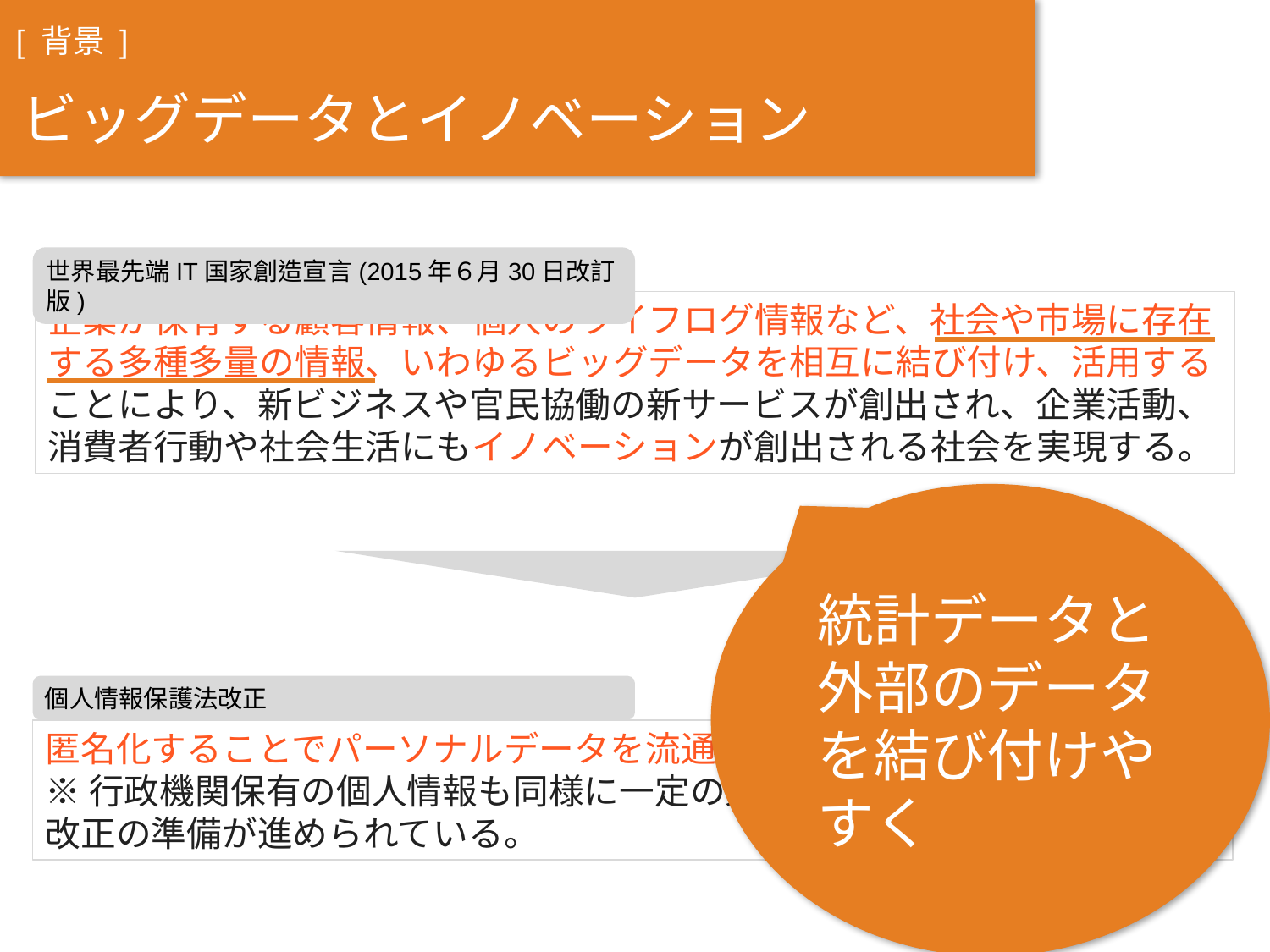

ビッグデータとイノベーション
[ 背景 ]
世界最先端IT国家創造宣言(2015年６月30日改訂版)
企業が保有する顧客情報、個人のライフログ情報など、社会や市場に存在する多種多量の情報、いわゆるビッグデータを相互に結び付け、活用することにより、新ビジネスや官民協働の新サービスが創出され、企業活動、消費者行動や社会生活にもイノベーションが創出される社会を実現する。
統計データと外部のデータを結び付けやすく

個人情報保護法改正
匿名化することでパーソナルデータを流通・利用できる
※行政機関保有の個人情報も同様に一定の条件のもとに利用可能となる法改正の準備が進められている。